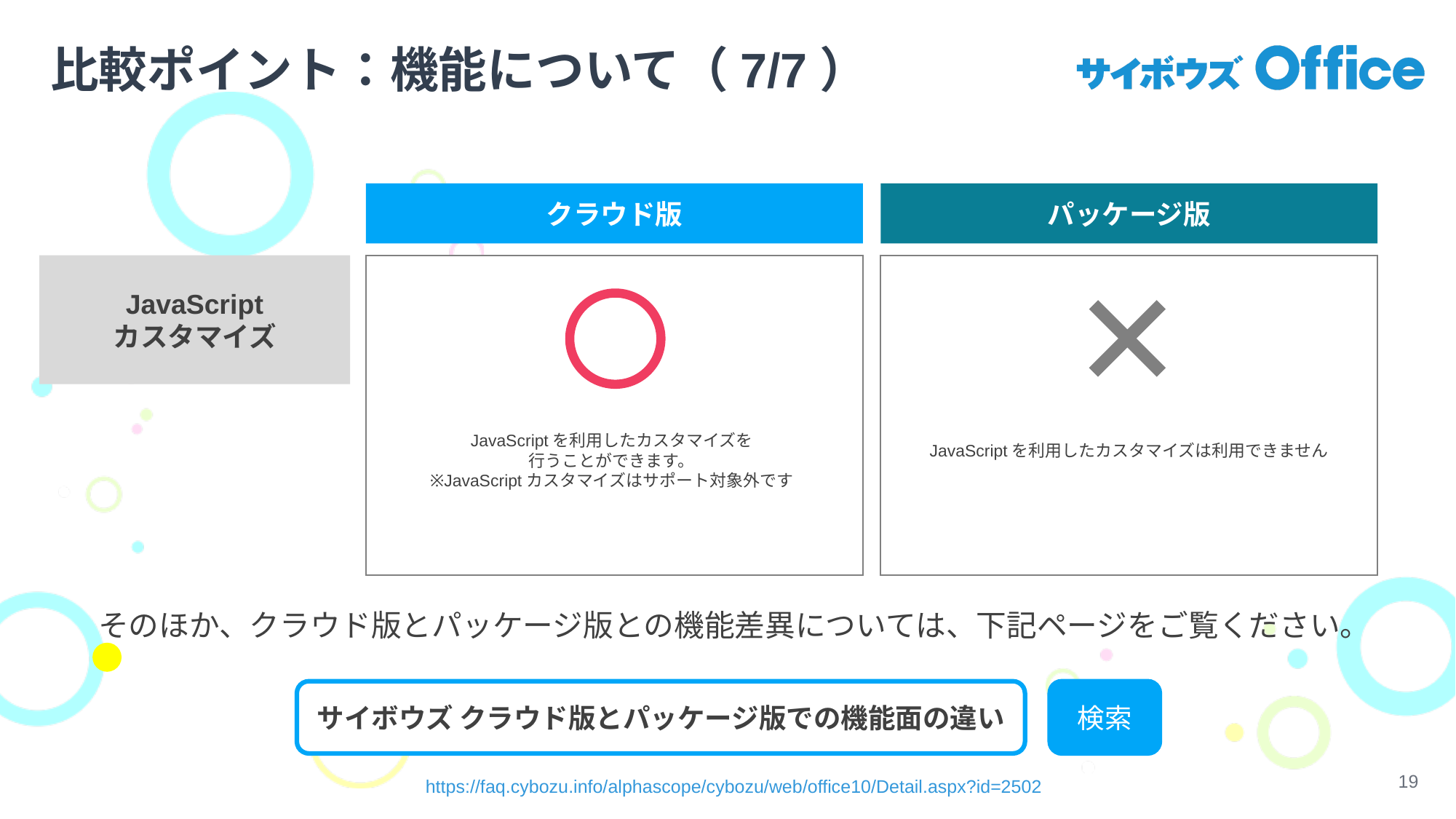

# 比較ポイント：機能について（7/7）
クラウド版
パッケージ版

JavaScript
カスタマイズ

JavaScriptを利用したカスタマイズを
行うことができます。
※JavaScriptカスタマイズはサポート対象外です
JavaScriptを利用したカスタマイズは利用できません
そのほか、クラウド版とパッケージ版との機能差異については、下記ページをご覧ください。
サイボウズ クラウド版とパッケージ版での機能面の違い
検索
19
https://faq.cybozu.info/alphascope/cybozu/web/office10/Detail.aspx?id=2502